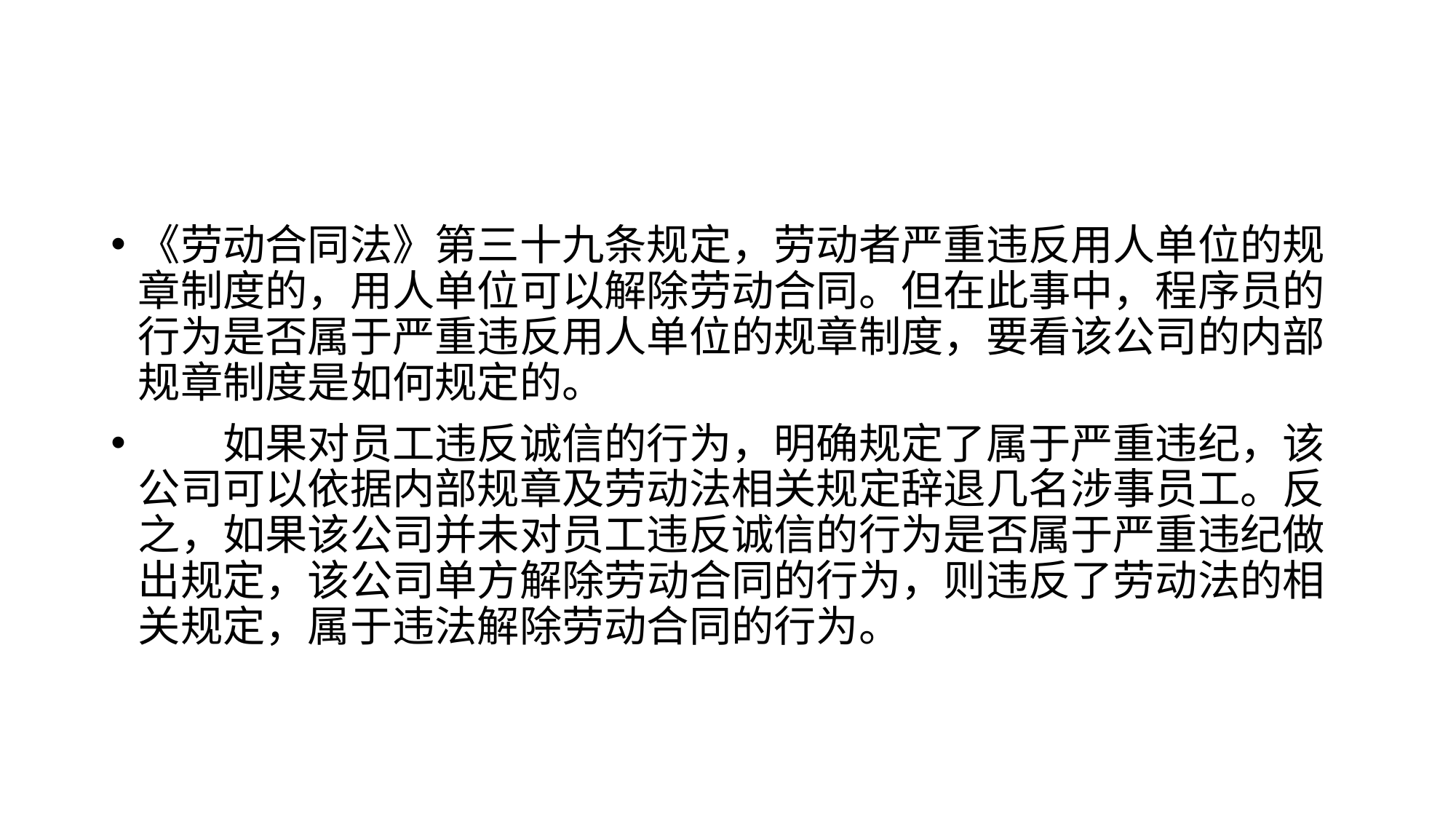

#
《劳动合同法》第三十九条规定，劳动者严重违反用人单位的规章制度的，用人单位可以解除劳动合同。但在此事中，程序员的行为是否属于严重违反用人单位的规章制度，要看该公司的内部规章制度是如何规定的。
　　如果对员工违反诚信的行为，明确规定了属于严重违纪，该公司可以依据内部规章及劳动法相关规定辞退几名涉事员工。反之，如果该公司并未对员工违反诚信的行为是否属于严重违纪做出规定，该公司单方解除劳动合同的行为，则违反了劳动法的相关规定，属于违法解除劳动合同的行为。